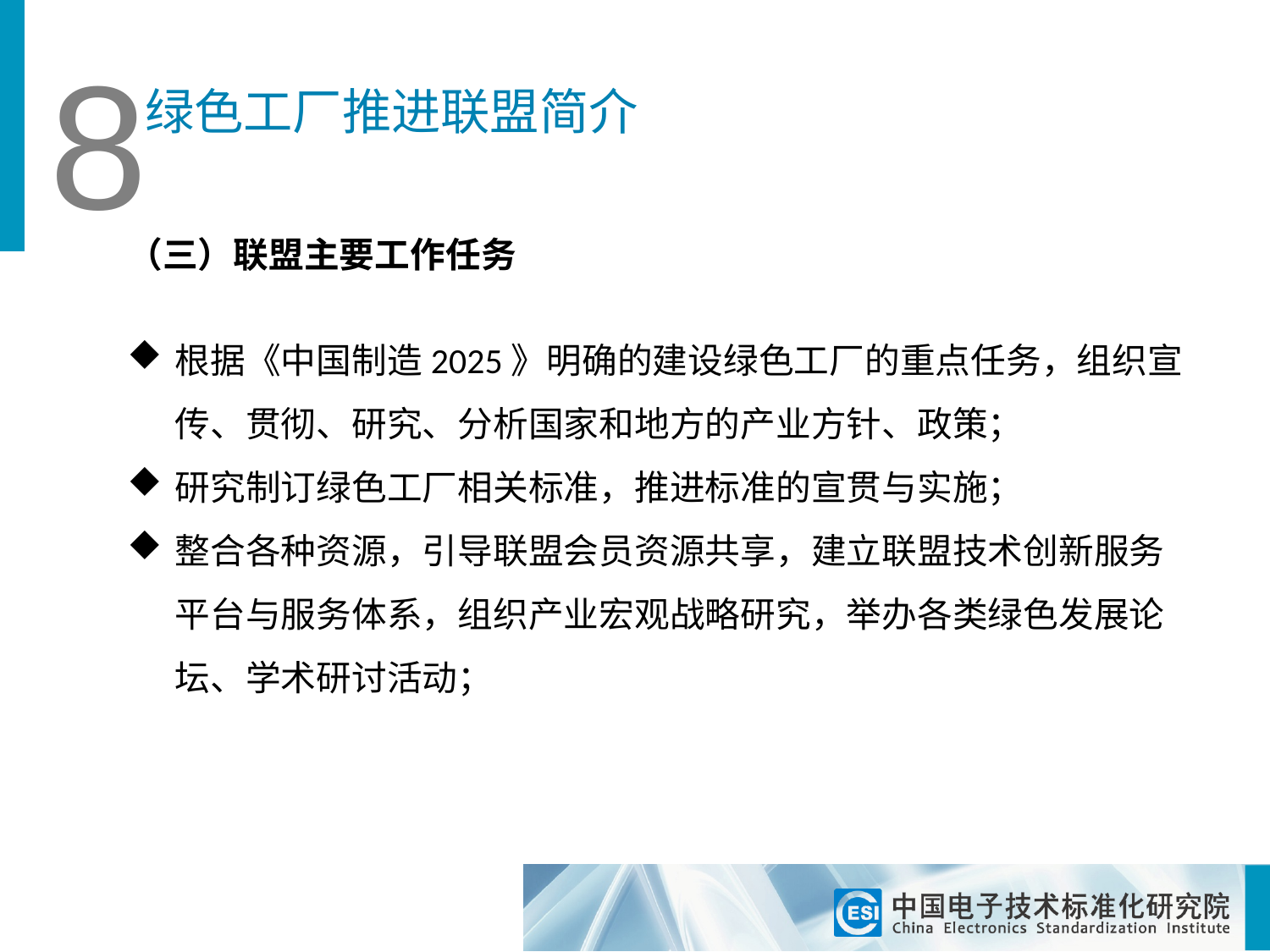

8
绿色工厂推进联盟简介
（三）联盟主要工作任务

根据《中国制造2025》明确的建设绿色工厂的重点任务，组织宣传、贯彻、研究、分析国家和地方的产业方针、政策；
研究制订绿色工厂相关标准，推进标准的宣贯与实施；
整合各种资源，引导联盟会员资源共享，建立联盟技术创新服务平台与服务体系，组织产业宏观战略研究，举办各类绿色发展论坛、学术研讨活动；